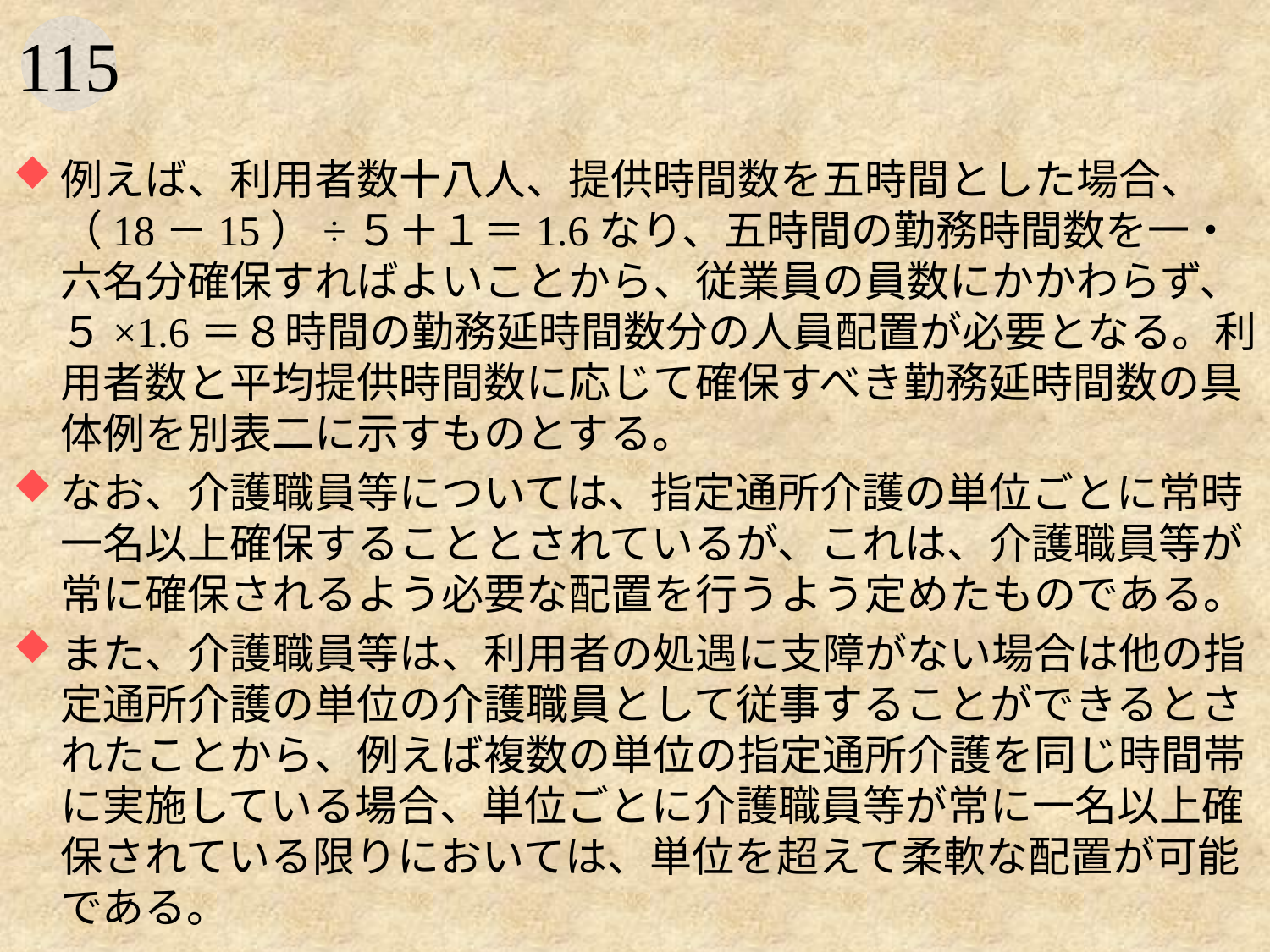

#
例えば、利用者数十八人、提供時間数を五時間とした場合、（18－15）÷５＋１＝1.6なり、五時間の勤務時間数を一・六名分確保すればよいことから、従業員の員数にかかわらず、５×1.6＝８時間の勤務延時間数分の人員配置が必要となる。利用者数と平均提供時間数に応じて確保すべき勤務延時間数の具体例を別表二に示すものとする。
なお、介護職員等については、指定通所介護の単位ごとに常時一名以上確保することとされているが、これは、介護職員等が常に確保されるよう必要な配置を行うよう定めたものである。
また、介護職員等は、利用者の処遇に支障がない場合は他の指定通所介護の単位の介護職員として従事することができるとされたことから、例えば複数の単位の指定通所介護を同じ時間帯に実施している場合、単位ごとに介護職員等が常に一名以上確保されている限りにおいては、単位を超えて柔軟な配置が可能である。